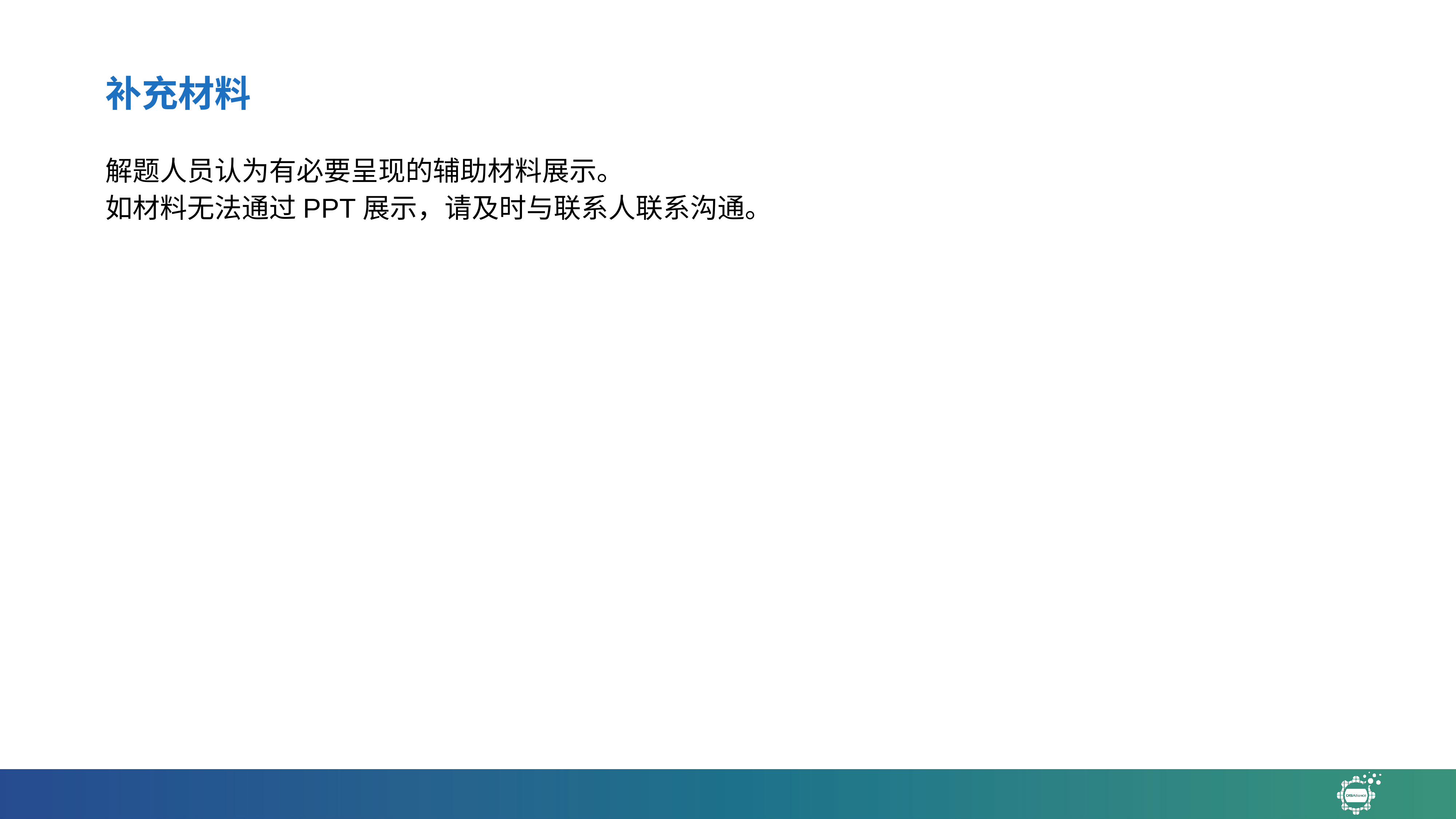

# 补充材料
解题人员认为有必要呈现的辅助材料展示。
如材料无法通过PPT展示，请及时与联系人联系沟通。